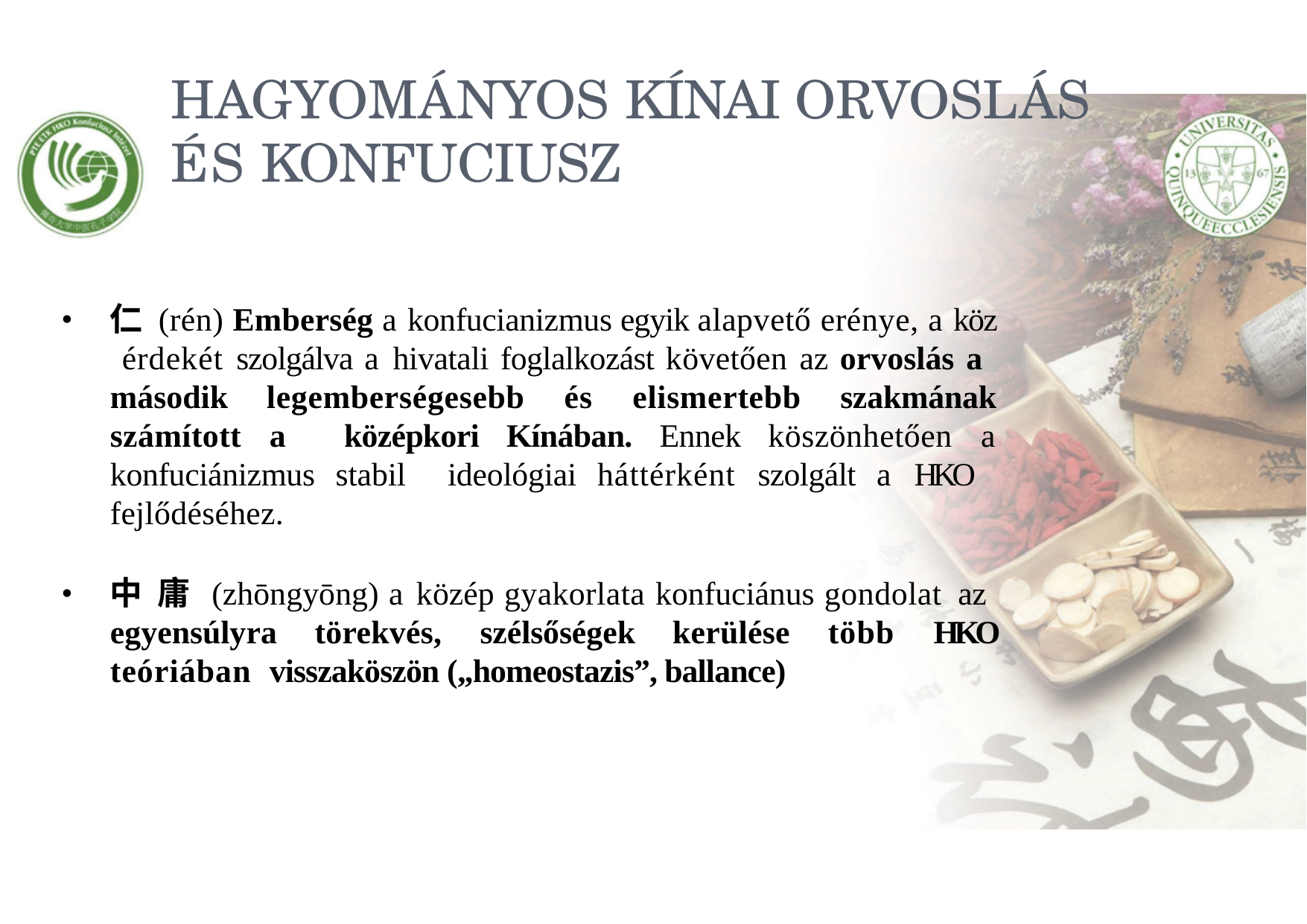

# Hagyományos Kínai Orvoslás és Konfuciusz
仁 (rén) Emberség a konfucianizmus egyik alapvető erénye, a köz  érdekét szolgálva a hivatali foglalkozást követően az orvoslás a  második legemberségesebb és elismertebb szakmának számított a  középkori Kínában. Ennek köszönhetően a konfuciánizmus stabil  ideológiai háttérként szolgált a HKO  fejlődéséhez.

中 庸 (zhōngyōng) a közép gyakorlata konfuciánus gondolat az  egyensúlyra törekvés, szélsőségek kerülése több HKO teóriában  visszaköszön („homeostazis”, ballance)